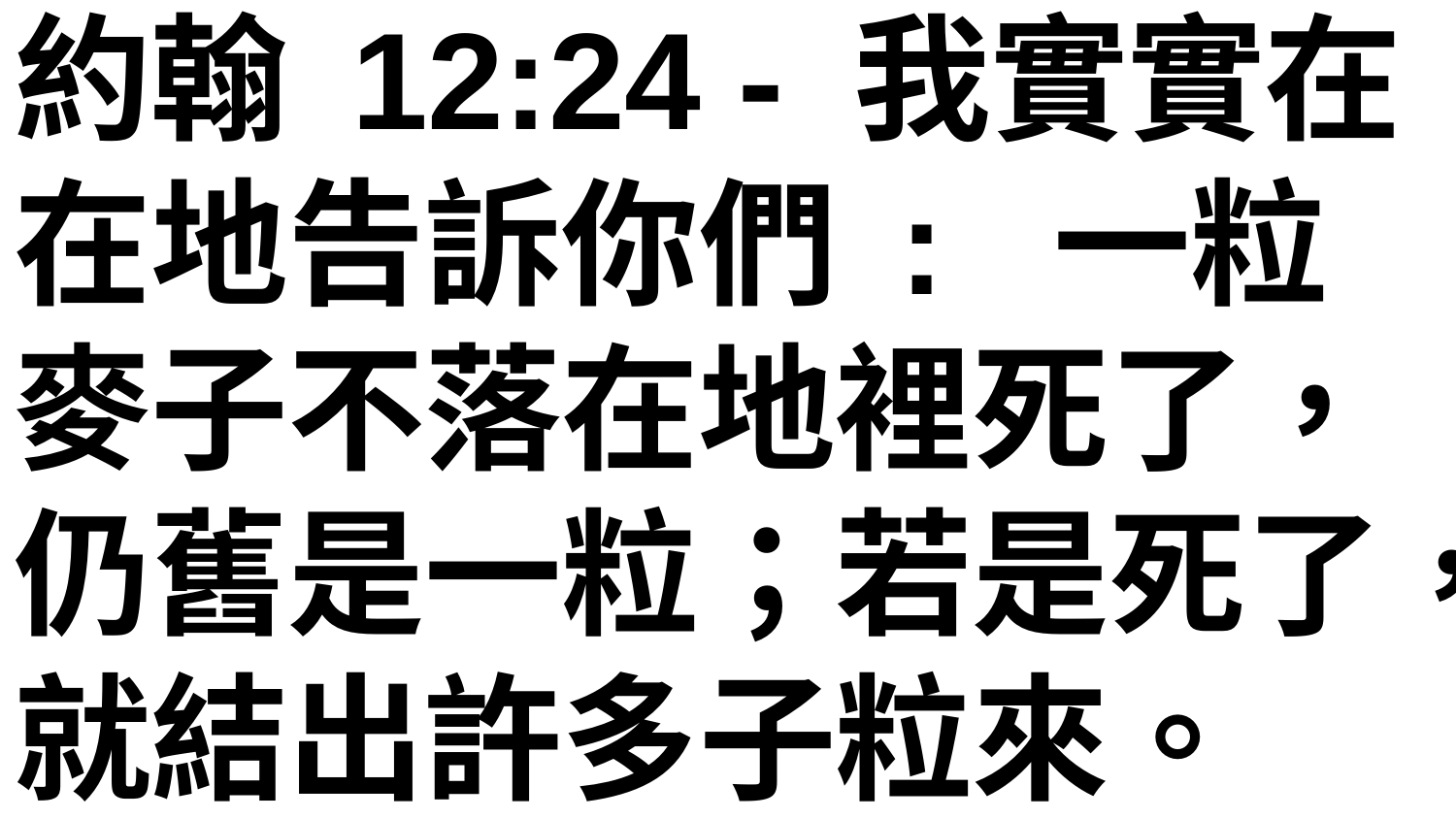

約翰 12:24 - 我實實在在地告訴你們 :  一粒麥子不落在地裡死了，仍舊是一粒；若是死了，就結出許多子粒來。